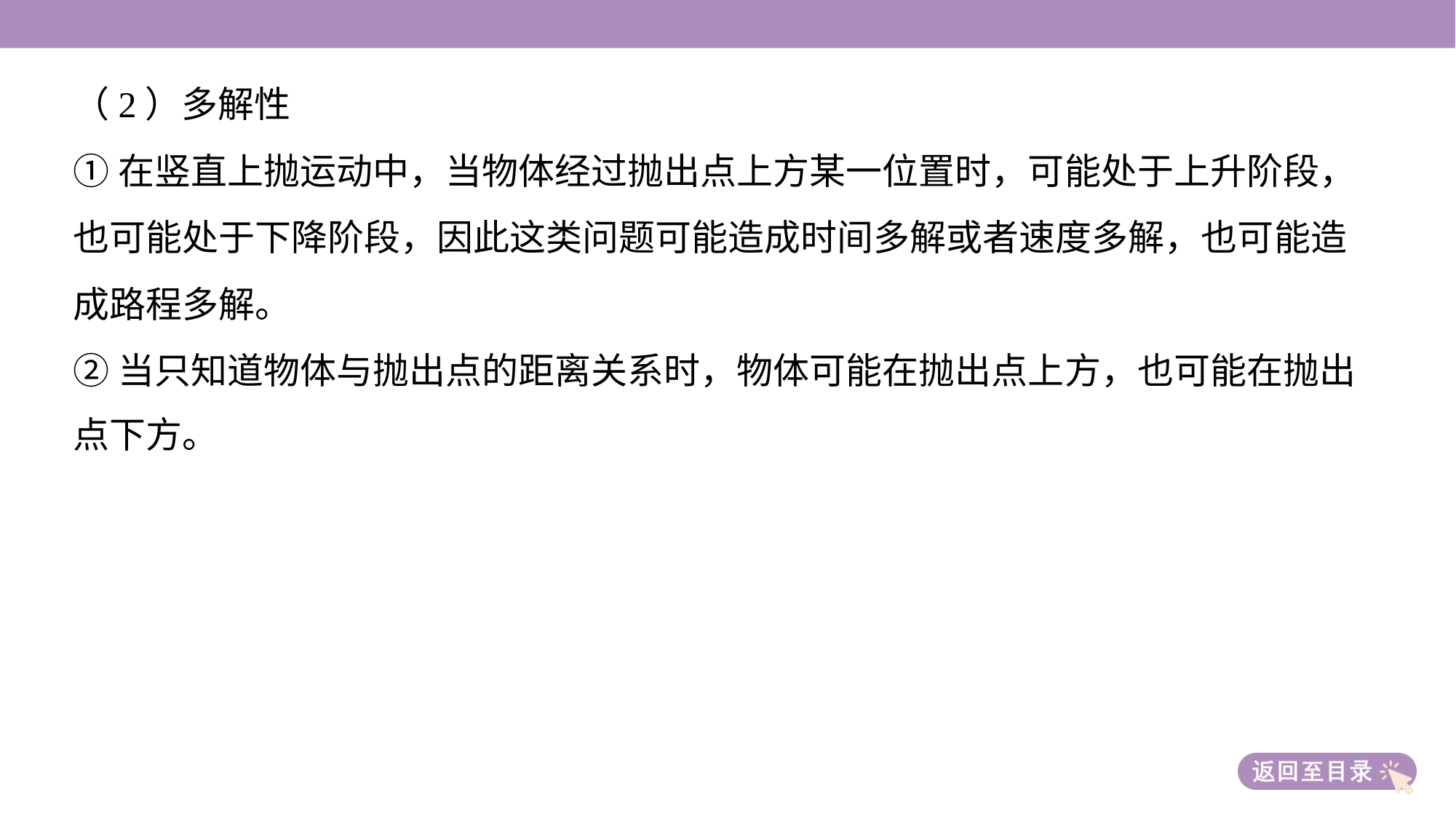

（2）多解性
①在竖直上抛运动中，当物体经过抛出点上方某一位置时，可能处于上升阶段，
也可能处于下降阶段，因此这类问题可能造成时间多解或者速度多解，也可能造
成路程多解。
②当只知道物体与抛出点的距离关系时，物体可能在抛出点上方，也可能在抛出
点下方。